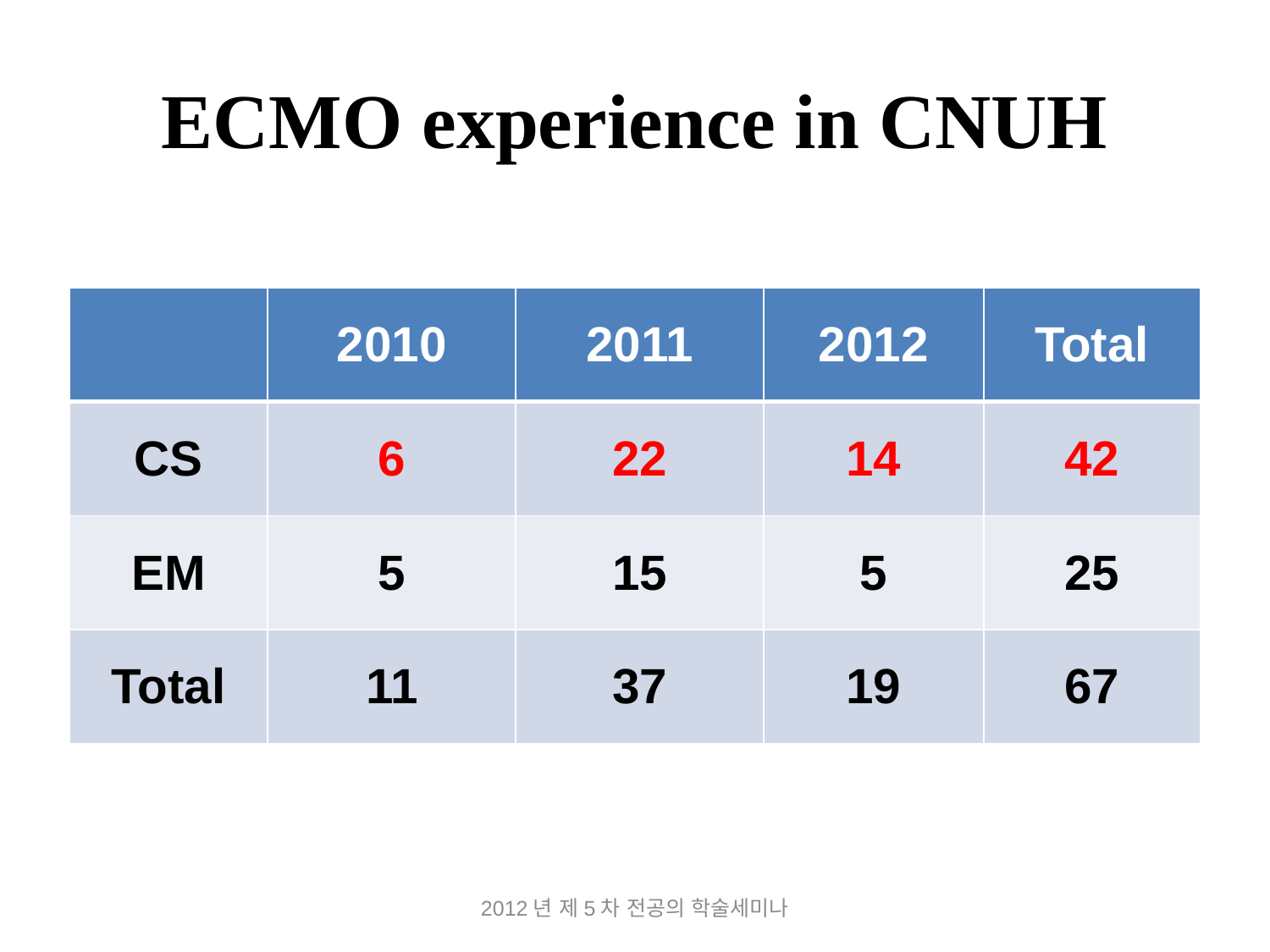

# ECMO experience in CNUH
|  | 2010 | 2011 | 2012 | Total |
| --- | --- | --- | --- | --- |
| CS | 6 | 22 | 14 | 42 |
| EM | 5 | 15 | 5 | 25 |
| Total | 11 | 37 | 19 | 67 |
2012년 제5차 전공의 학술세미나